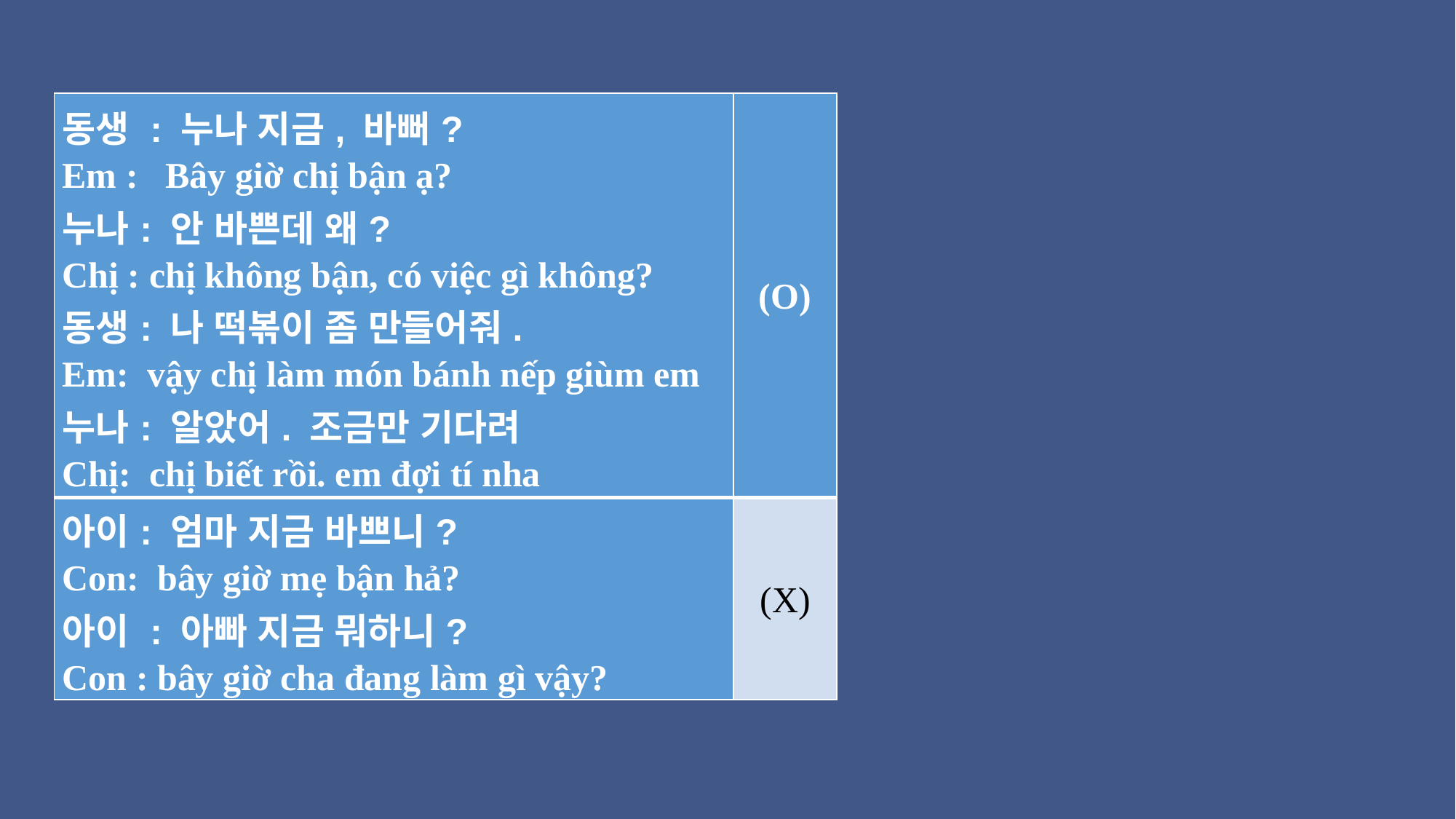

| 동생 : 누나 지금, 바뻐? Em : Bây giờ chị bận ạ? 누나: 안 바쁜데 왜? Chị : chị không bận, có việc gì không? 동생: 나 떡볶이 좀 만들어줘. Em: vậy chị làm món bánh nếp giùm em 누나: 알았어. 조금만 기다려 Chị: chị biết rồi. em đợi tí nha | (O) |
| --- | --- |
| 아이: 엄마 지금 바쁘니? Con: bây giờ mẹ bận hả? 아이 : 아빠 지금 뭐하니? Con : bây giờ cha đang làm gì vậy? | (X) |